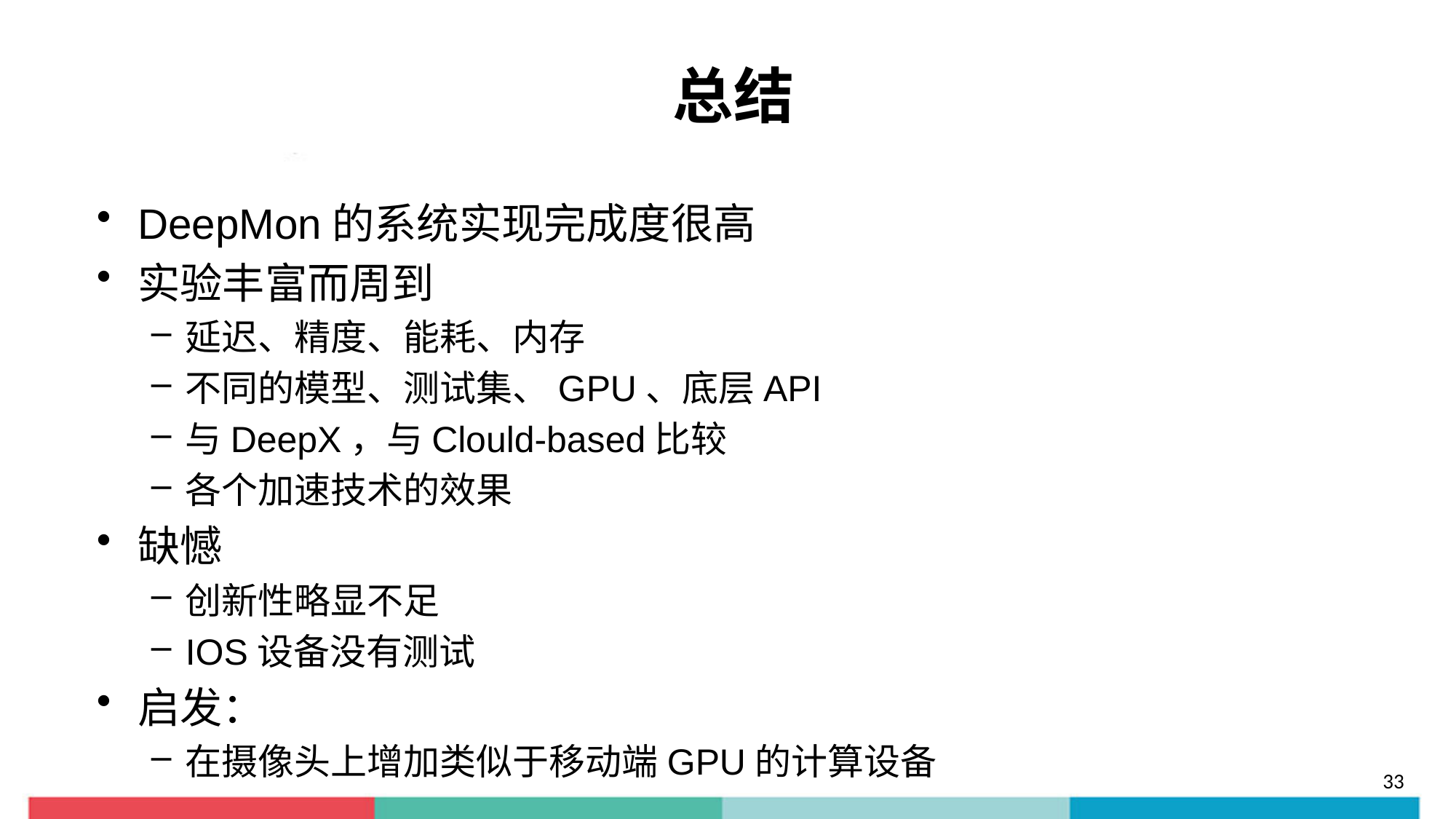

# 总结
DeepMon的系统实现完成度很高
实验丰富而周到
延迟、精度、能耗、内存
不同的模型、测试集、GPU、底层API
与DeepX，与Clould-based比较
各个加速技术的效果
缺憾
创新性略显不足
IOS设备没有测试
启发：
在摄像头上增加类似于移动端GPU的计算设备
33